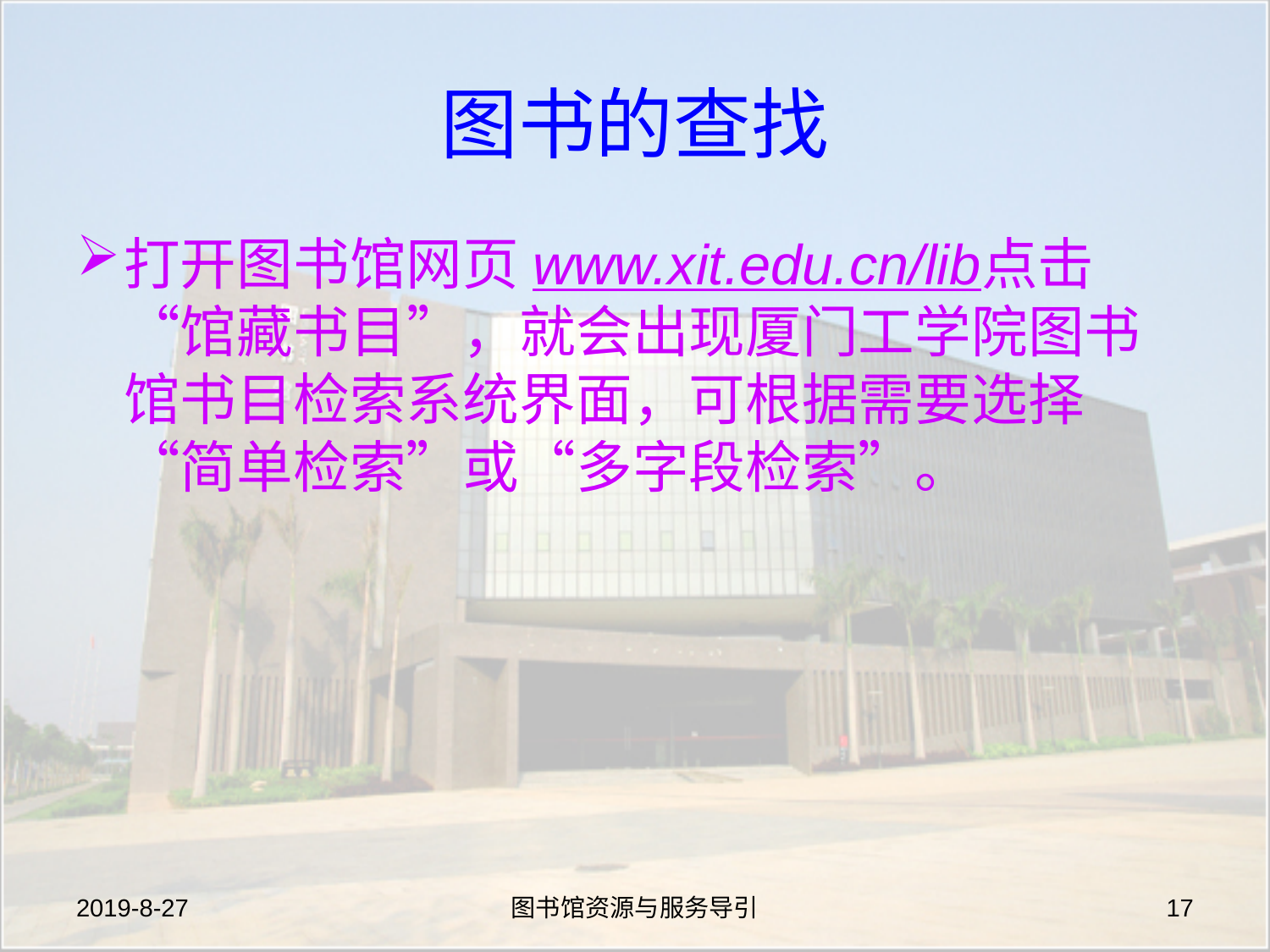

# 图书的查找
打开图书馆网页www.xit.edu.cn/lib点击“馆藏书目”，就会出现厦门工学院图书馆书目检索系统界面，可根据需要选择“简单检索”或“多字段检索”。

2019-8-27
图书馆资源与服务导引
17